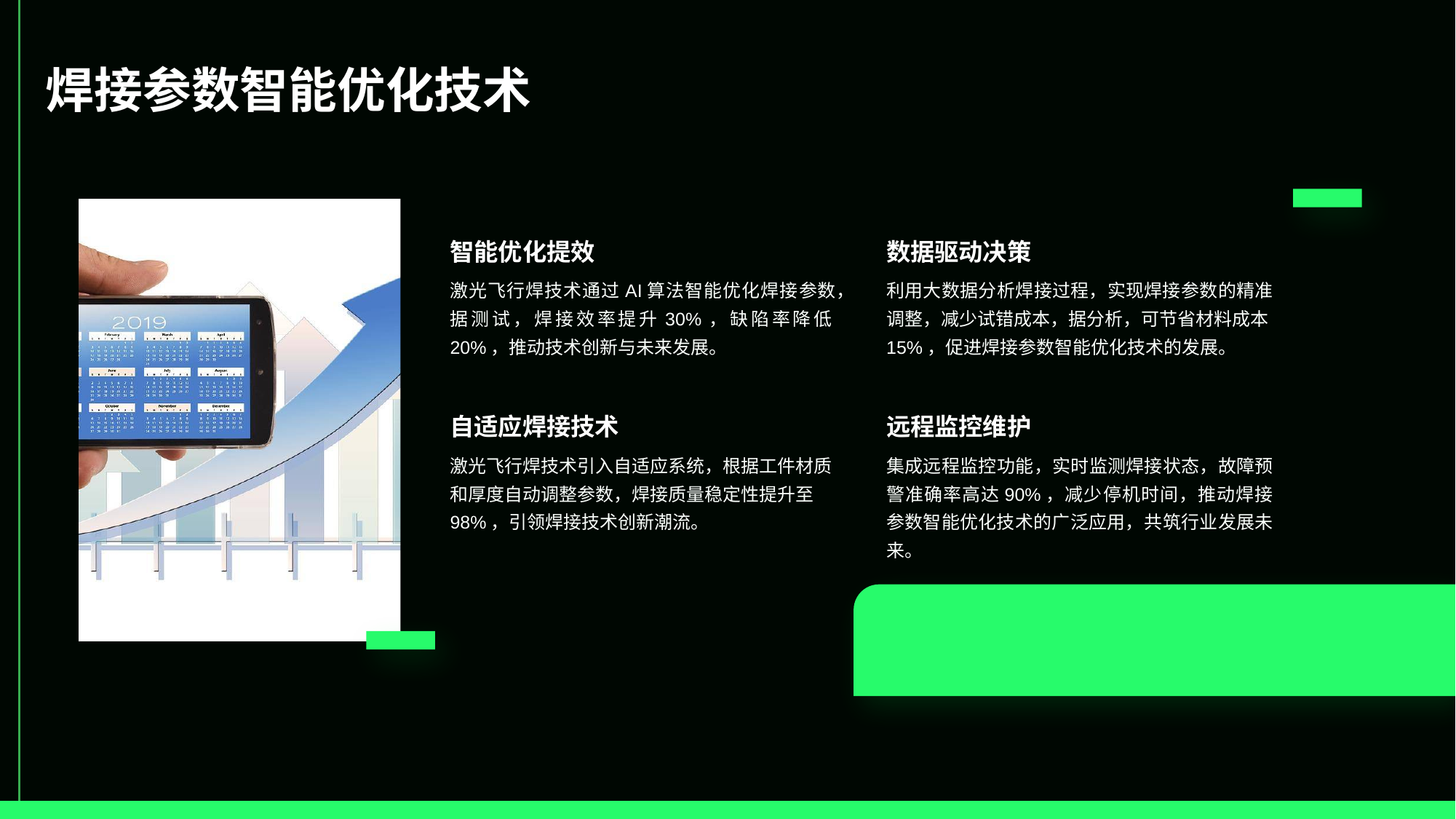

焊接参数智能优化技术

智能优化提效
数据驱动决策
激光飞行焊技术通过AI算法智能优化焊接参数，据测试，焊接效率提升30%，缺陷率降低20%，推动技术创新与未来发展。
利用大数据分析焊接过程，实现焊接参数的精准调整，减少试错成本，据分析，可节省材料成本15%，促进焊接参数智能优化技术的发展。
自适应焊接技术
远程监控维护
激光飞行焊技术引入自适应系统，根据工件材质和厚度自动调整参数，焊接质量稳定性提升至98%，引领焊接技术创新潮流。
集成远程监控功能，实时监测焊接状态，故障预警准确率高达90%，减少停机时间，推动焊接参数智能优化技术的广泛应用，共筑行业发展未来。